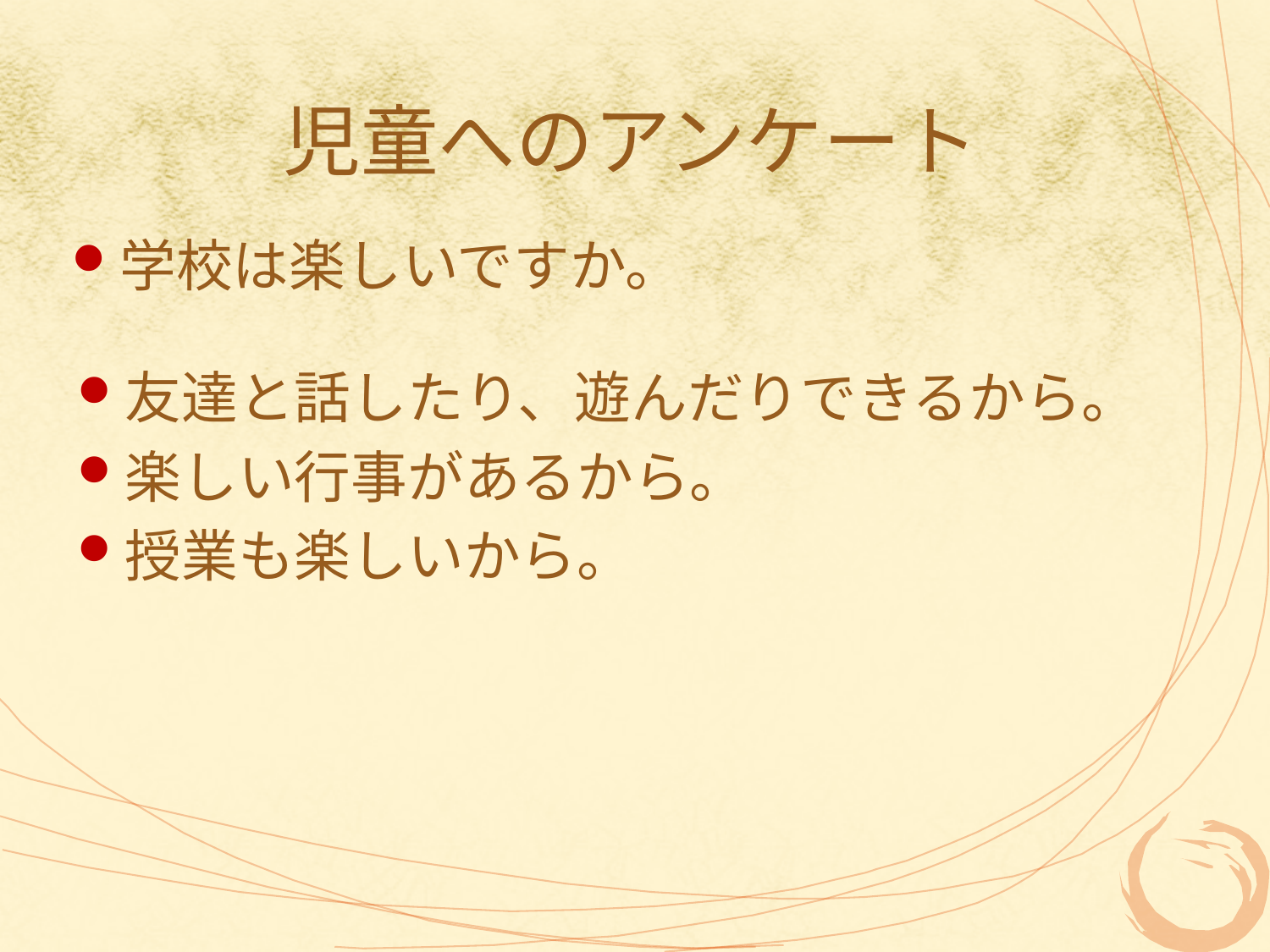

# 児童へのアンケート
学校は楽しいですか。

友達と話したり、遊んだりできるから。
楽しい行事があるから。
授業も楽しいから。